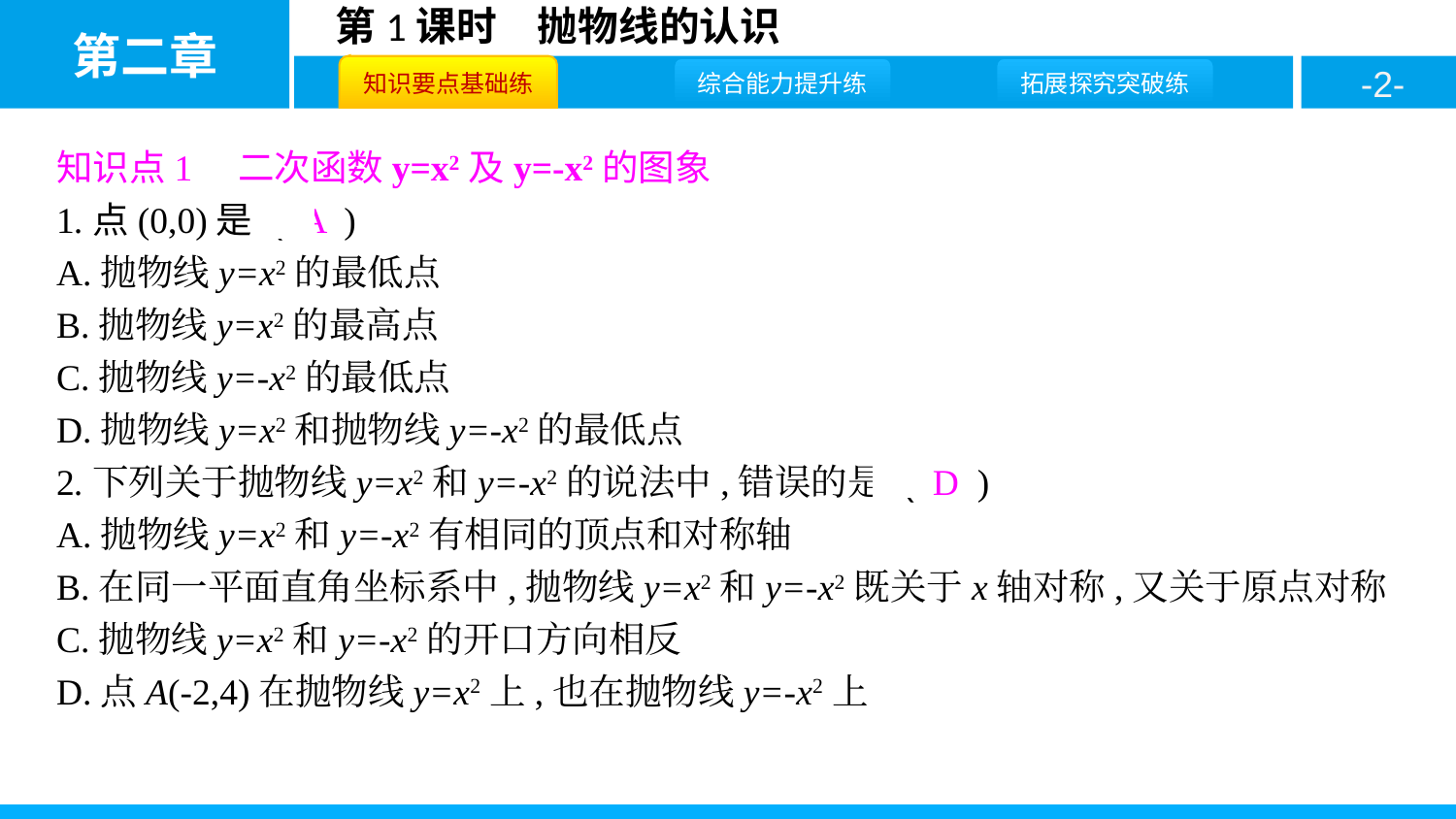

知识点1　二次函数y=x2及y=-x2的图象
1.点(0,0)是 (  A  )
A.抛物线y=x2的最低点
B.抛物线y=x2的最高点
C.抛物线y=-x2的最低点
D.抛物线y=x2和抛物线y=-x2的最低点
2.下列关于抛物线y=x2和y=-x2的说法中,错误的是 (  D  )
A.抛物线y=x2和y=-x2有相同的顶点和对称轴
B.在同一平面直角坐标系中,抛物线y=x2和y=-x2既关于x轴对称,又关于原点对称
C.抛物线y=x2和y=-x2的开口方向相反
D.点A(-2,4)在抛物线y=x2上,也在抛物线y=-x2上